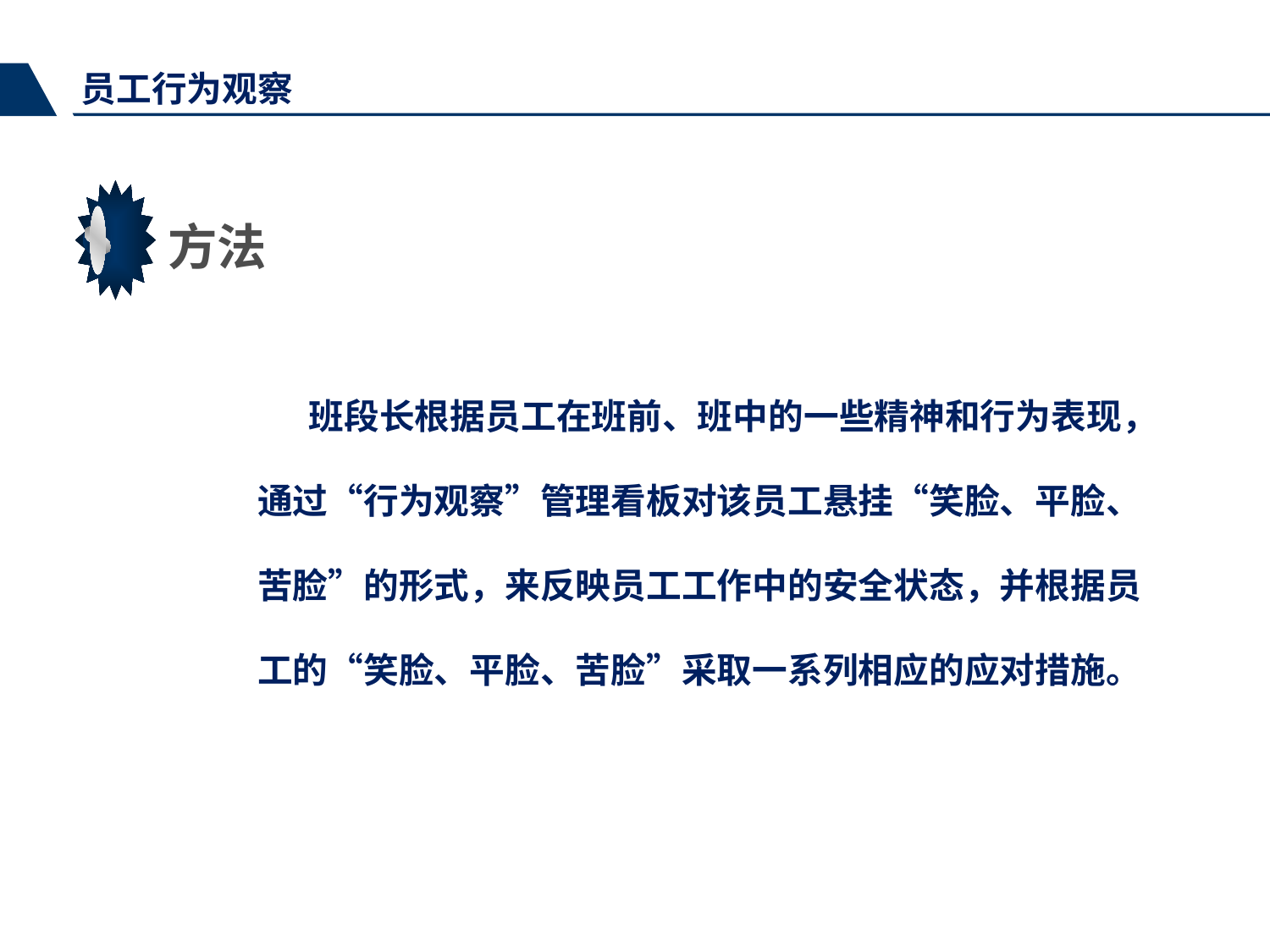

员工行为观察

方法

　  班段长根据员工在班前、班中的一些精神和行为表现，通过“行为观察”管理看板对该员工悬挂“笑脸、平脸、苦脸”的形式，来反映员工工作中的安全状态，并根据员工的“笑脸、平脸、苦脸”采取一系列相应的应对措施。